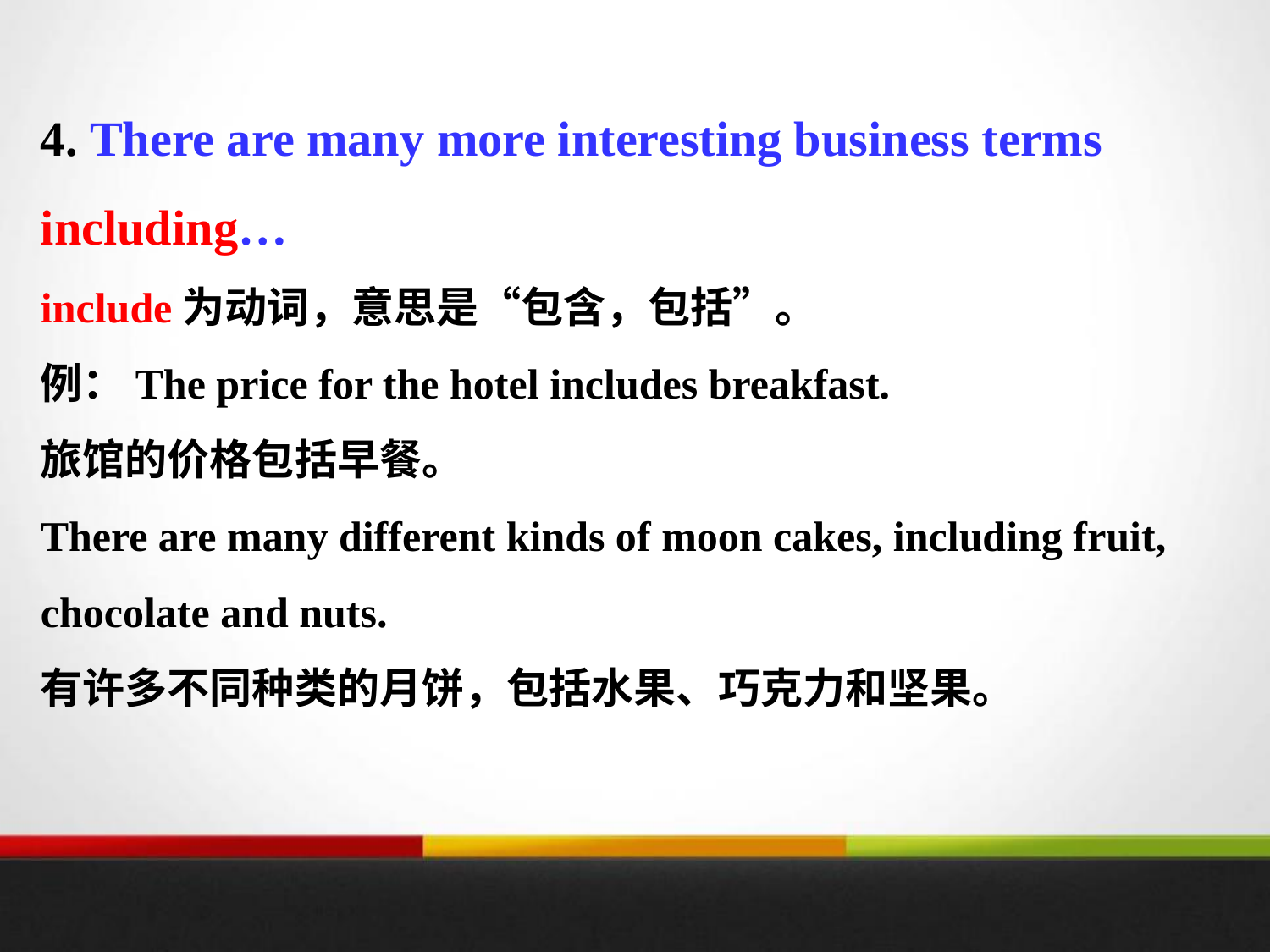

4. There are many more interesting business terms including…
include为动词，意思是“包含，包括”。
例：The price for the hotel includes breakfast.
旅馆的价格包括早餐。
There are many different kinds of moon cakes, including fruit, chocolate and nuts.
有许多不同种类的月饼，包括水果、巧克力和坚果。